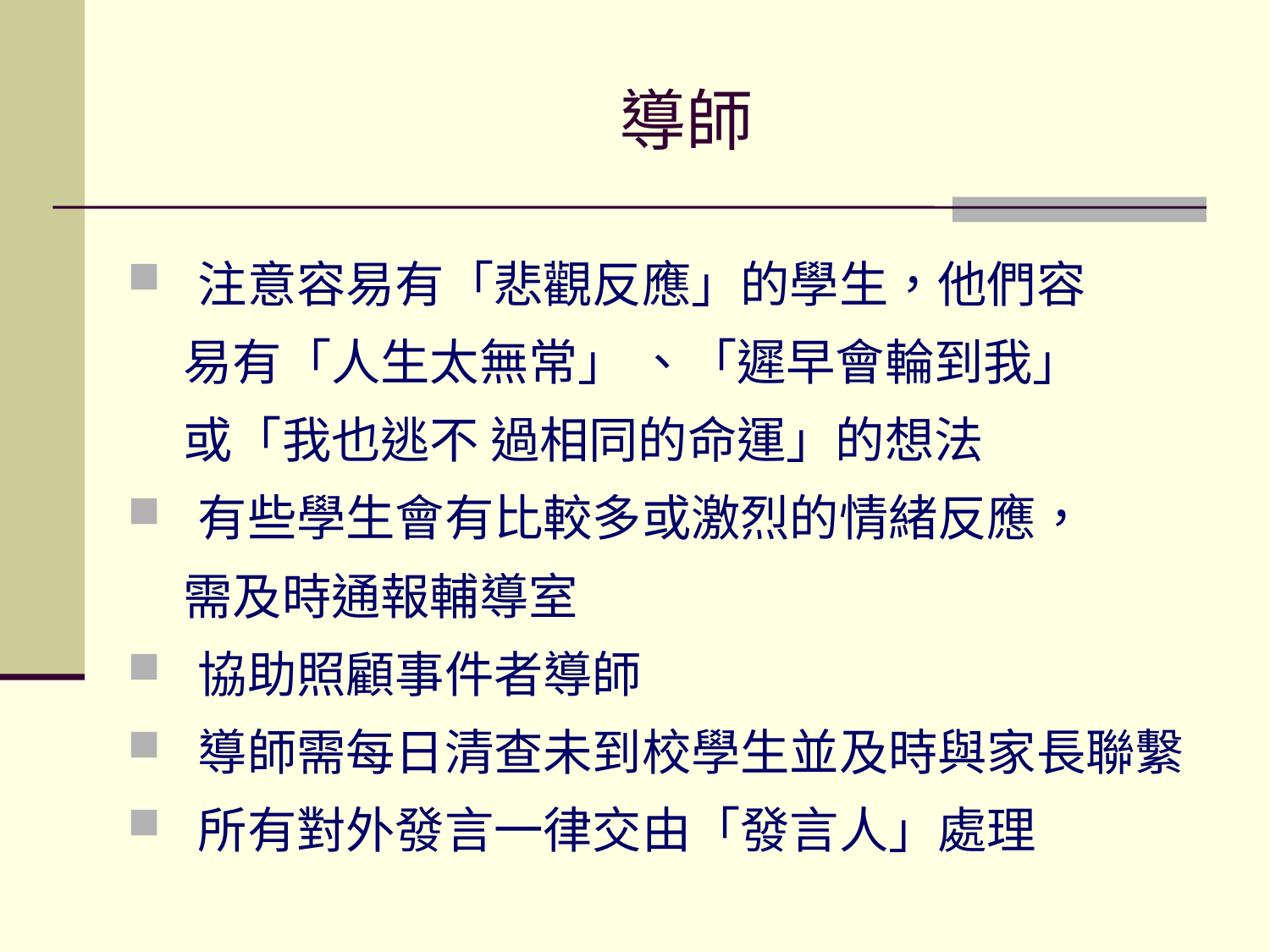

# 導師

 注意容易有「悲觀反應」的學生，他們容
    易有「人生太無常」 、「遲早會輪到我」
    或「我也逃不 過相同的命運」的想法
 有些學生會有比較多或激烈的情緒反應，
    需及時通報輔導室
 協助照顧事件者導師
 導師需每日清查未到校學生並及時與家長聯繫
 所有對外發言一律交由「發言人」處理